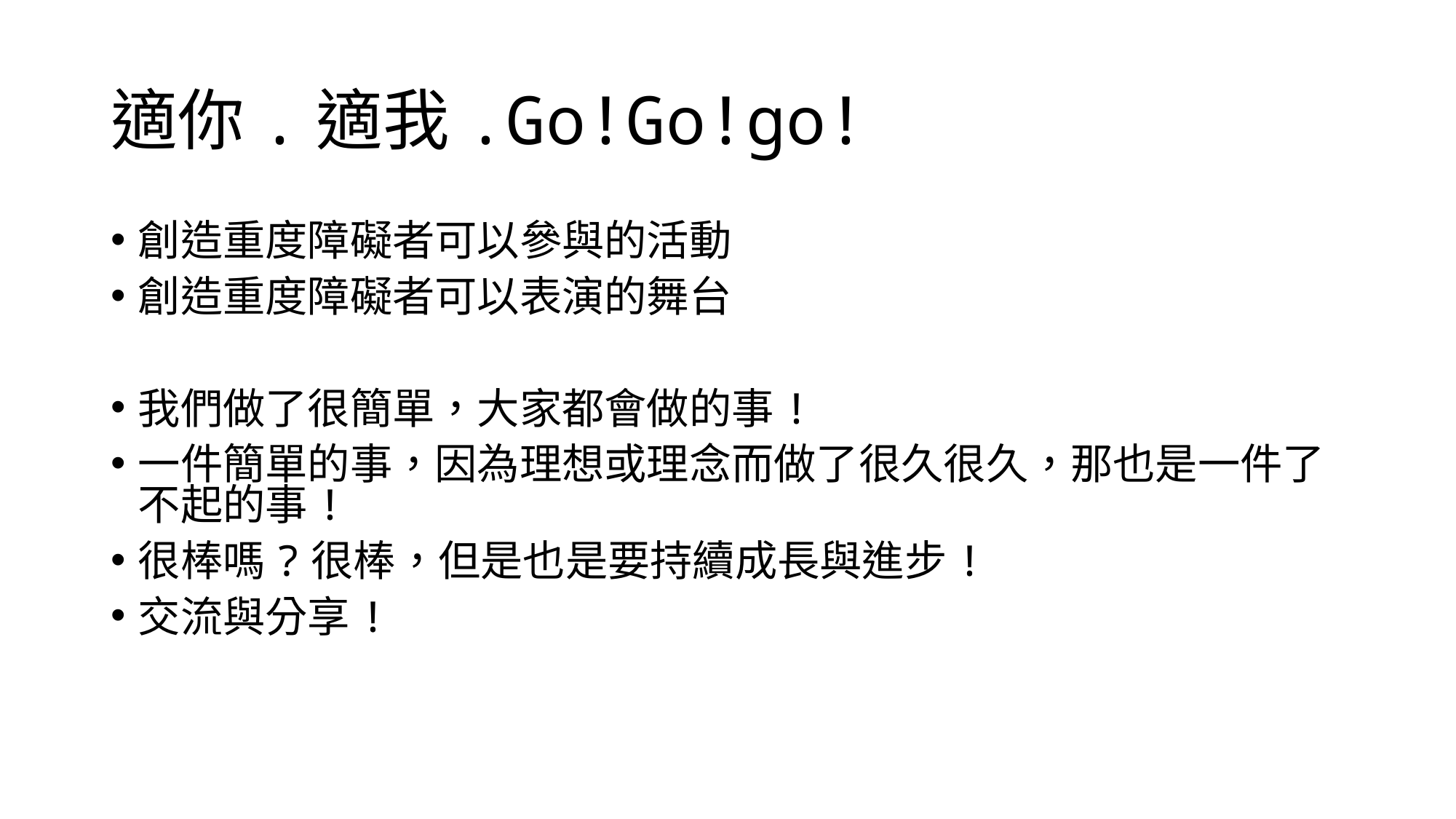

# 適你.適我.Go!Go!go!
創造重度障礙者可以參與的活動
創造重度障礙者可以表演的舞台

我們做了很簡單，大家都會做的事!
一件簡單的事，因為理想或理念而做了很久很久，那也是一件了不起的事!
很棒嗎?很棒，但是也是要持續成長與進步!
交流與分享!